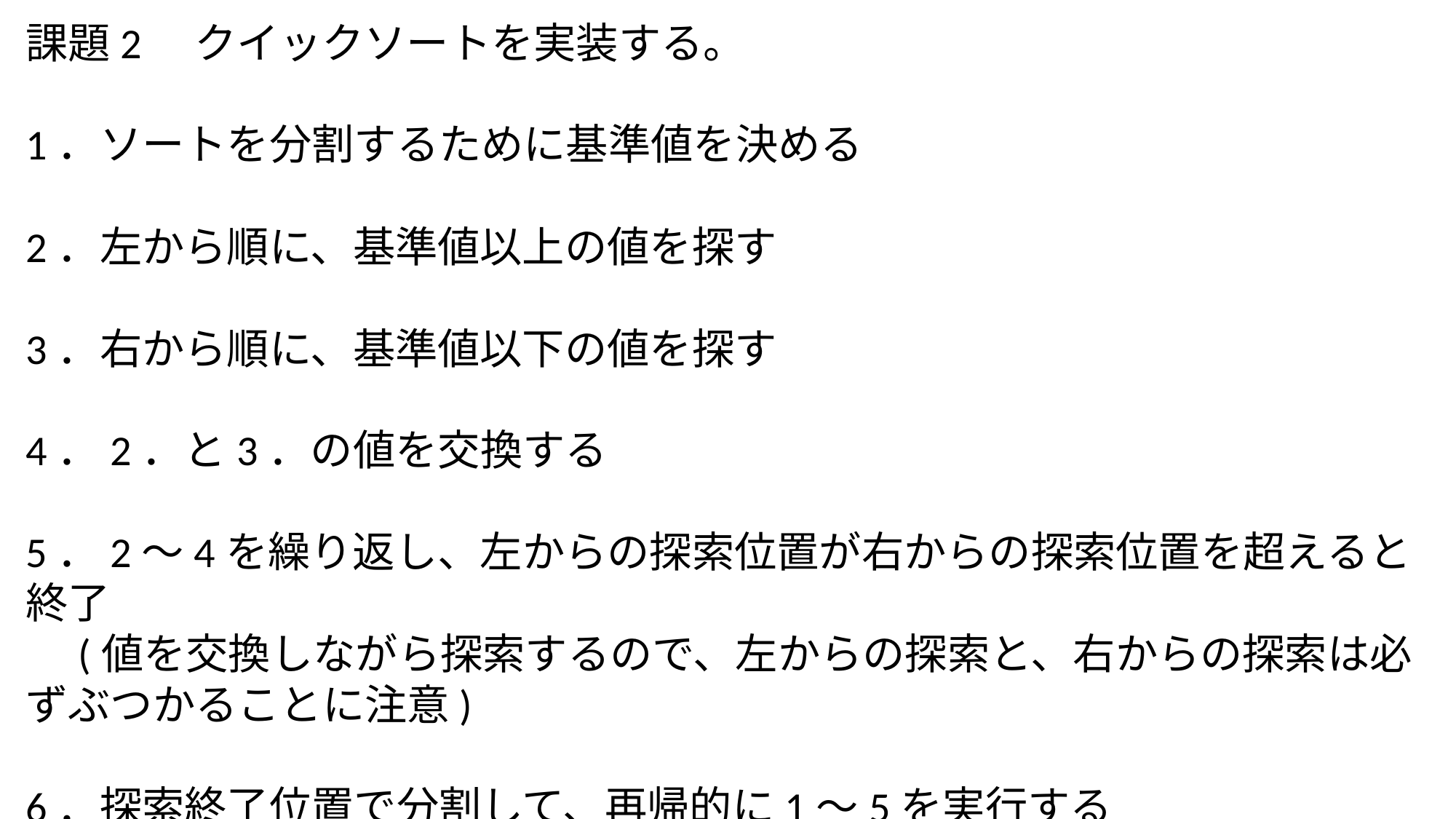

課題2　クイックソートを実装する。

1．ソートを分割するために基準値を決める

2．左から順に、基準値以上の値を探す

3．右から順に、基準値以下の値を探す

4．2．と3．の値を交換する

5．2～4を繰り返し、左からの探索位置が右からの探索位置を超えると終了
　(値を交換しながら探索するので、左からの探索と、右からの探索は必ずぶつかることに注意)

6．探索終了位置で分割して、再帰的に1～5を実行する